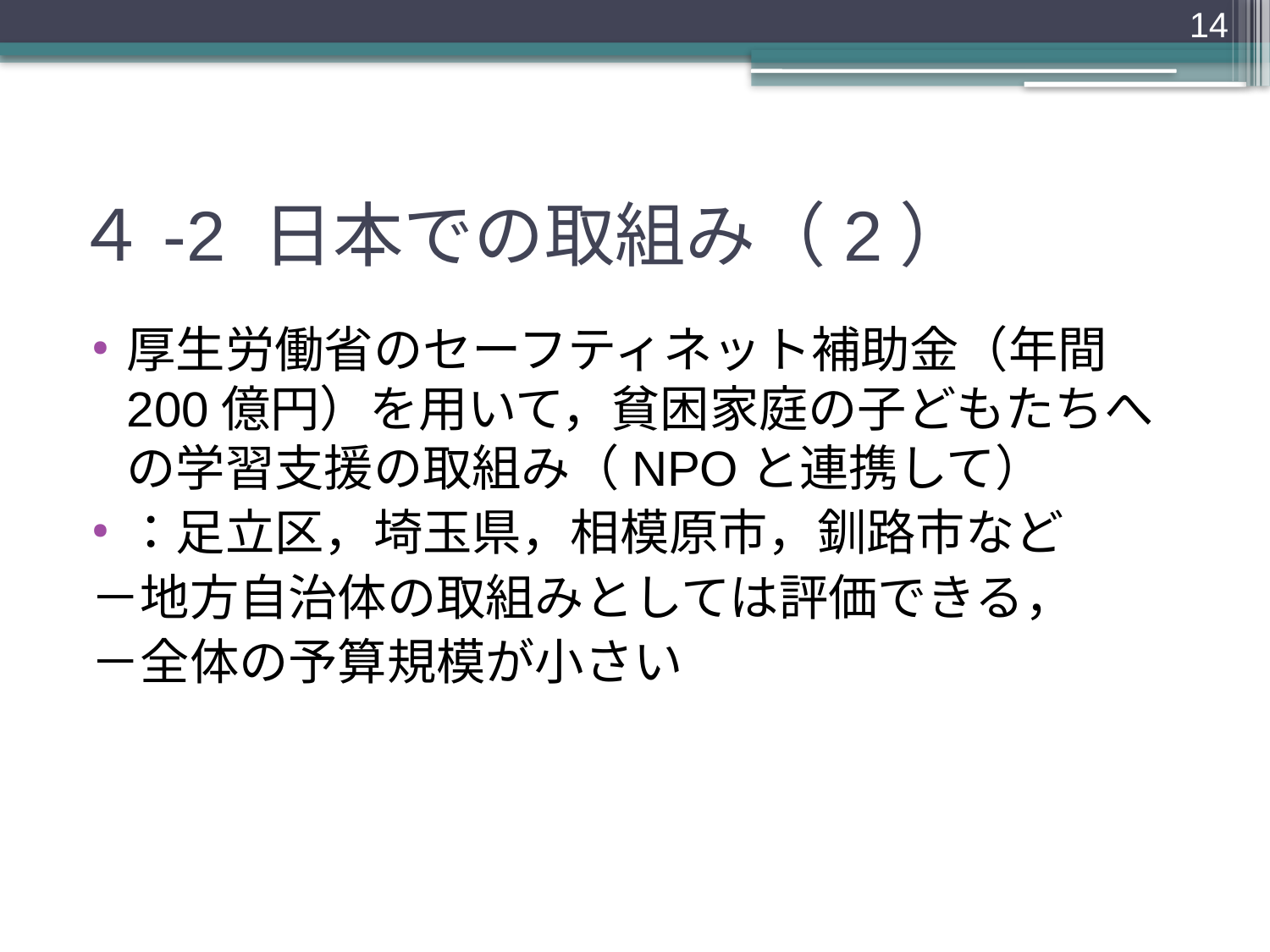

14
# ４-2 日本での取組み（2）
厚生労働省のセーフティネット補助金（年間200億円）を用いて，貧困家庭の子どもたちへの学習支援の取組み（NPOと連携して）
：足立区，埼玉県，相模原市，釧路市など
－地方自治体の取組みとしては評価できる，
－全体の予算規模が小さい